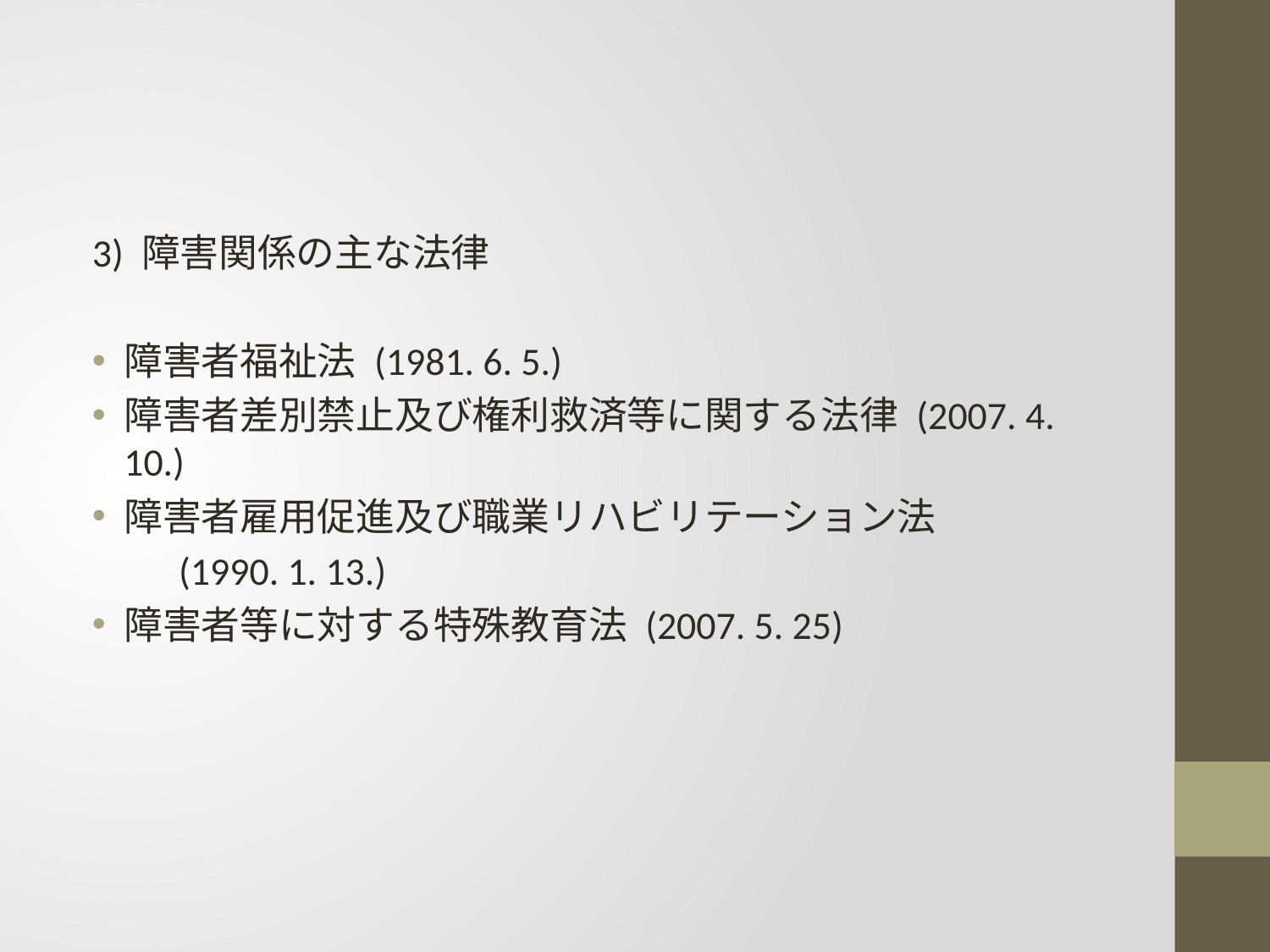

#
3) 障害関係の主な法律

障害者福祉法 (1981. 6. 5.)
障害者差別禁止及び権利救済等に関する法律 (2007. 4. 10.)
障害者雇用促進及び職業リハビリテーション法
　　(1990. 1. 13.)
障害者等に対する特殊教育法 (2007. 5. 25)